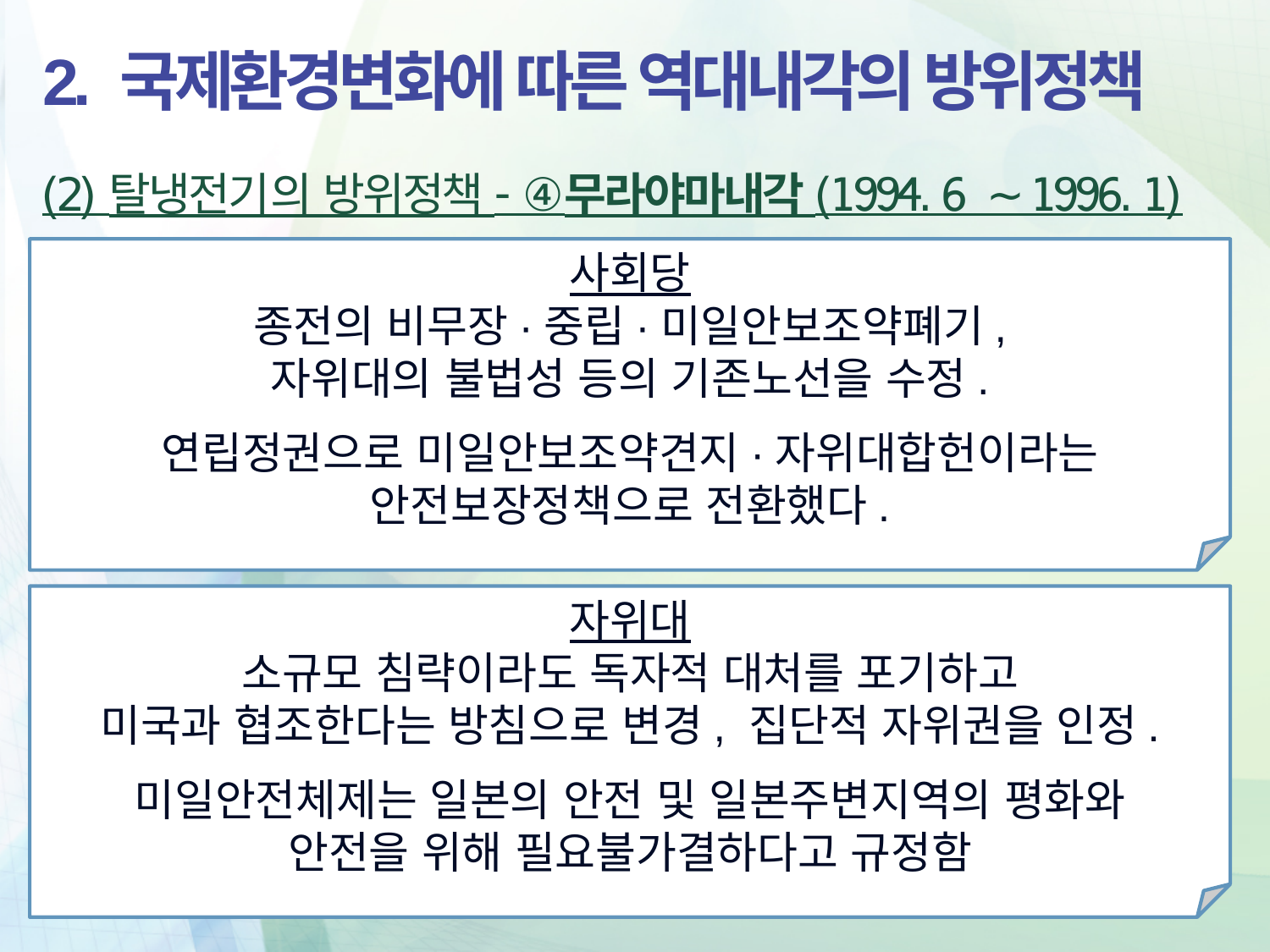

# 2. 국제환경변화에 따른 역대내각의 방위정책
(2) 탈냉전기의 방위정책 - ④무라야마내각 (1994. 6  ~ 1996. 1)
사회당
종전의 비무장·중립·미일안보조약폐기,
자위대의 불법성 등의 기존노선을 수정.

연립정권으로 미일안보조약견지·자위대합헌이라는
안전보장정책으로 전환했다.
자위대
소규모 침략이라도 독자적 대처를 포기하고
미국과 협조한다는 방침으로 변경, 집단적 자위권을 인정.

미일안전체제는 일본의 안전 및 일본주변지역의 평화와
안전을 위해 필요불가결하다고 규정함
일본의 군사력 증강과 방위정책
21